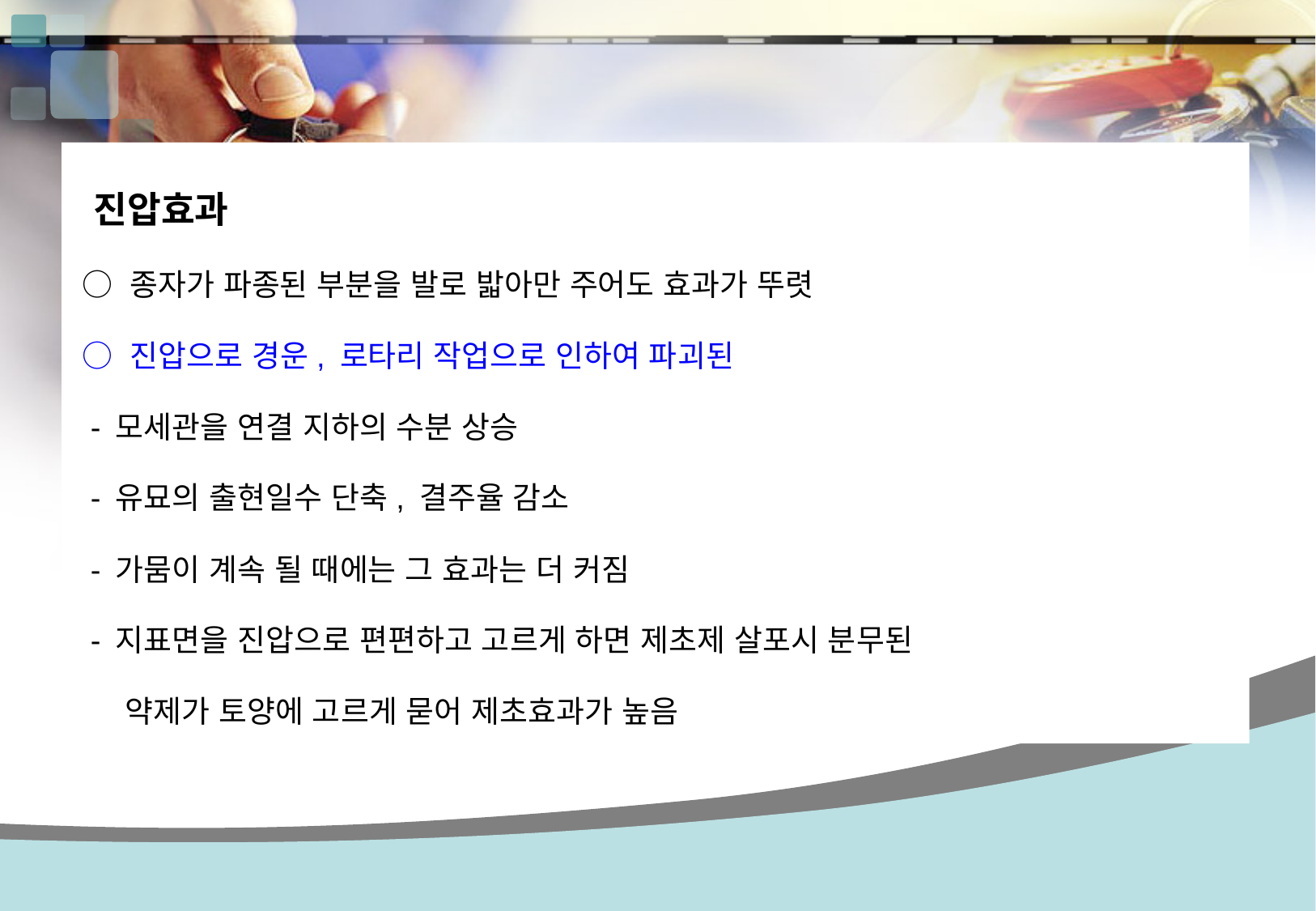

진압효과
 ○ 종자가 파종된 부분을 발로 밟아만 주어도 효과가 뚜렷
 ○ 진압으로 경운, 로타리 작업으로 인하여 파괴된
  - 모세관을 연결 지하의 수분 상승
  - 유묘의 출현일수 단축, 결주율 감소
  - 가뭄이 계속 될 때에는 그 효과는 더 커짐
  - 지표면을 진압으로 편편하고 고르게 하면 제초제 살포시 분무된
     약제가 토양에 고르게 묻어 제초효과가 높음